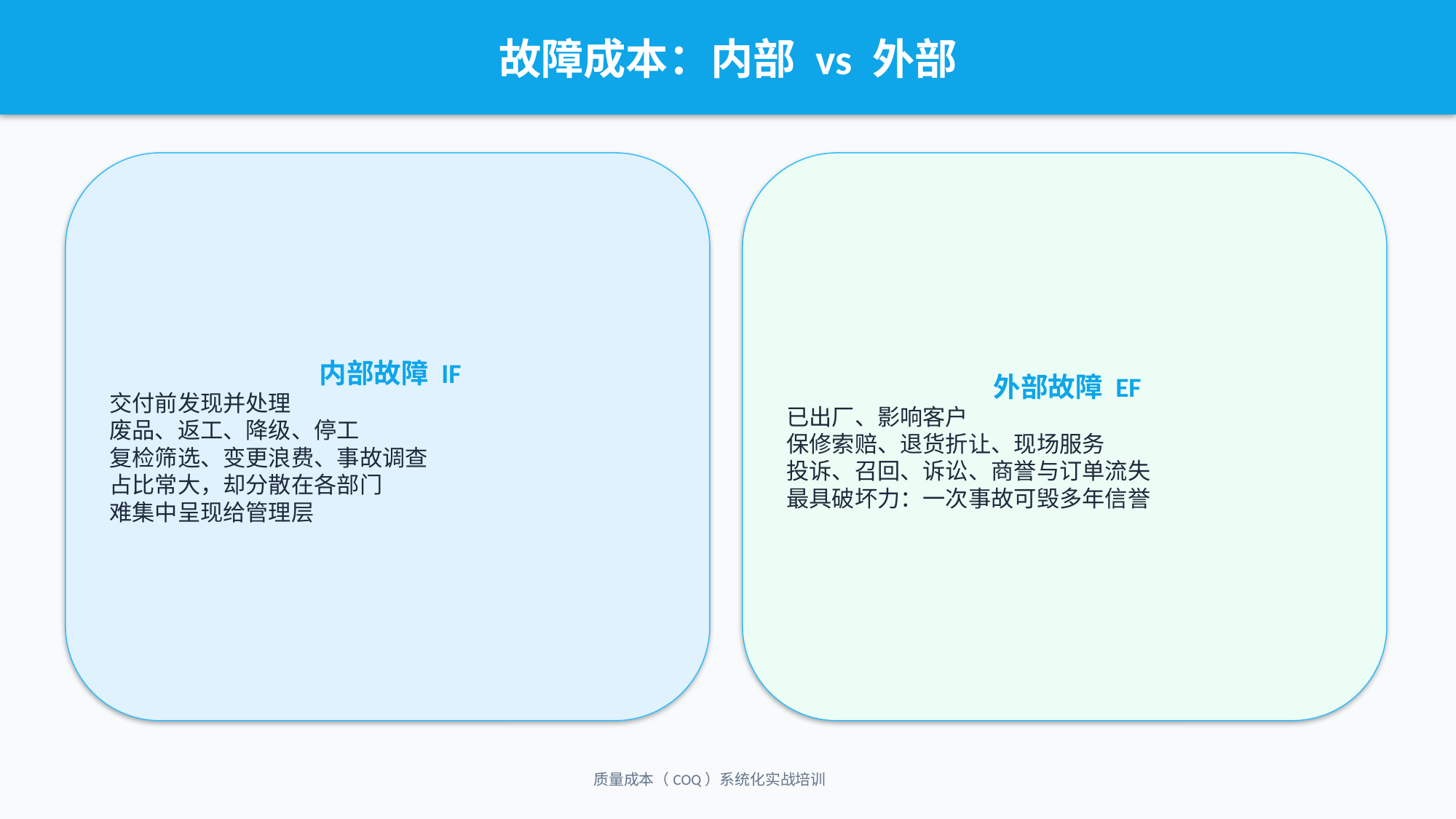

故障成本：内部 vs 外部
内部故障 IF
交付前发现并处理
废品、返工、降级、停工
复检筛选、变更浪费、事故调查
占比常大，却分散在各部门
难集中呈现给管理层
外部故障 EF
已出厂、影响客户
保修索赔、退货折让、现场服务
投诉、召回、诉讼、商誉与订单流失
最具破坏力：一次事故可毁多年信誉
质量成本（COQ）系统化实战培训